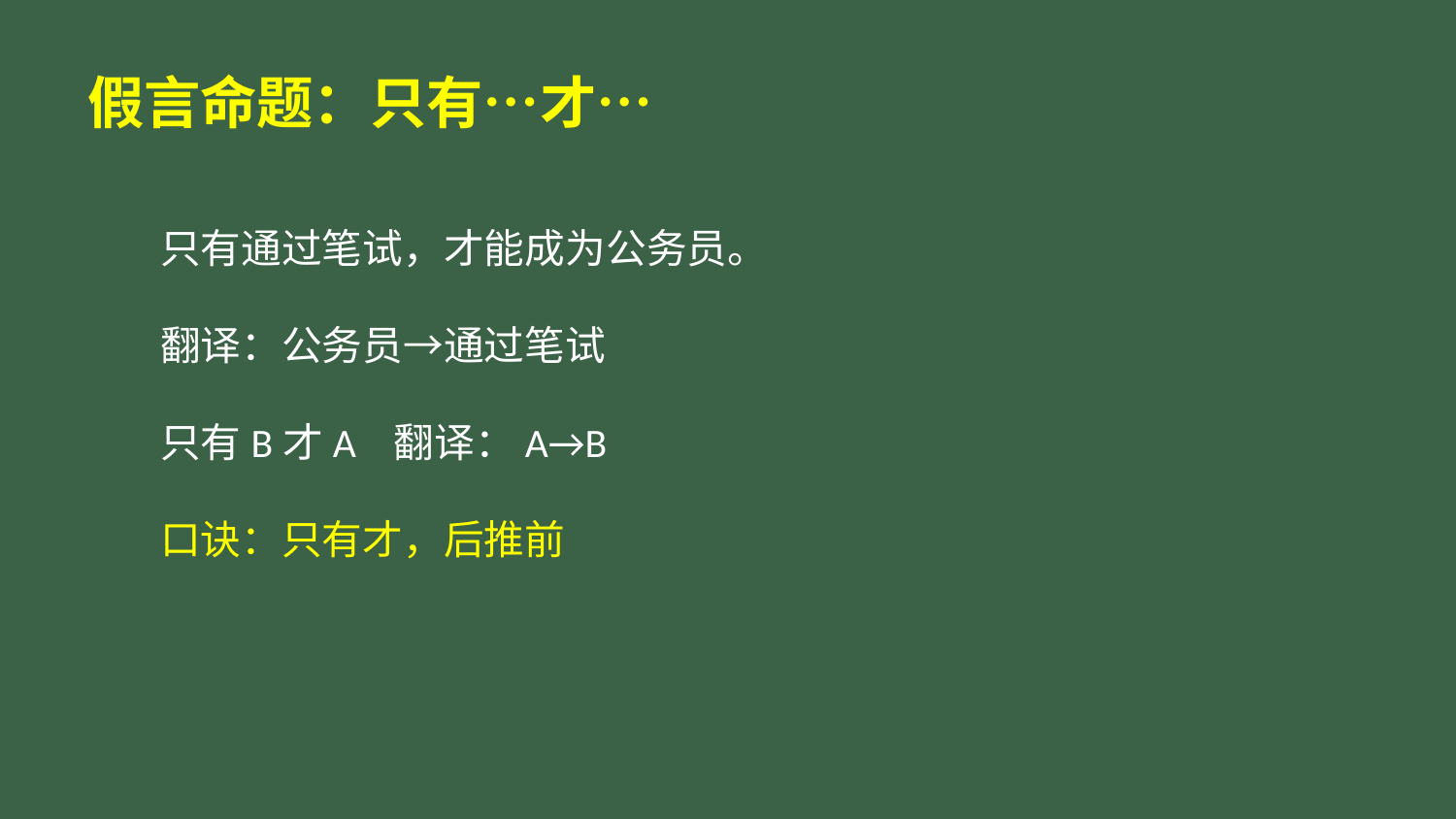

# 假言命题：只有…才…
只有通过笔试，才能成为公务员。
翻译：公务员→通过笔试
只有B才A   翻译：A→B
口诀：只有才，后推前